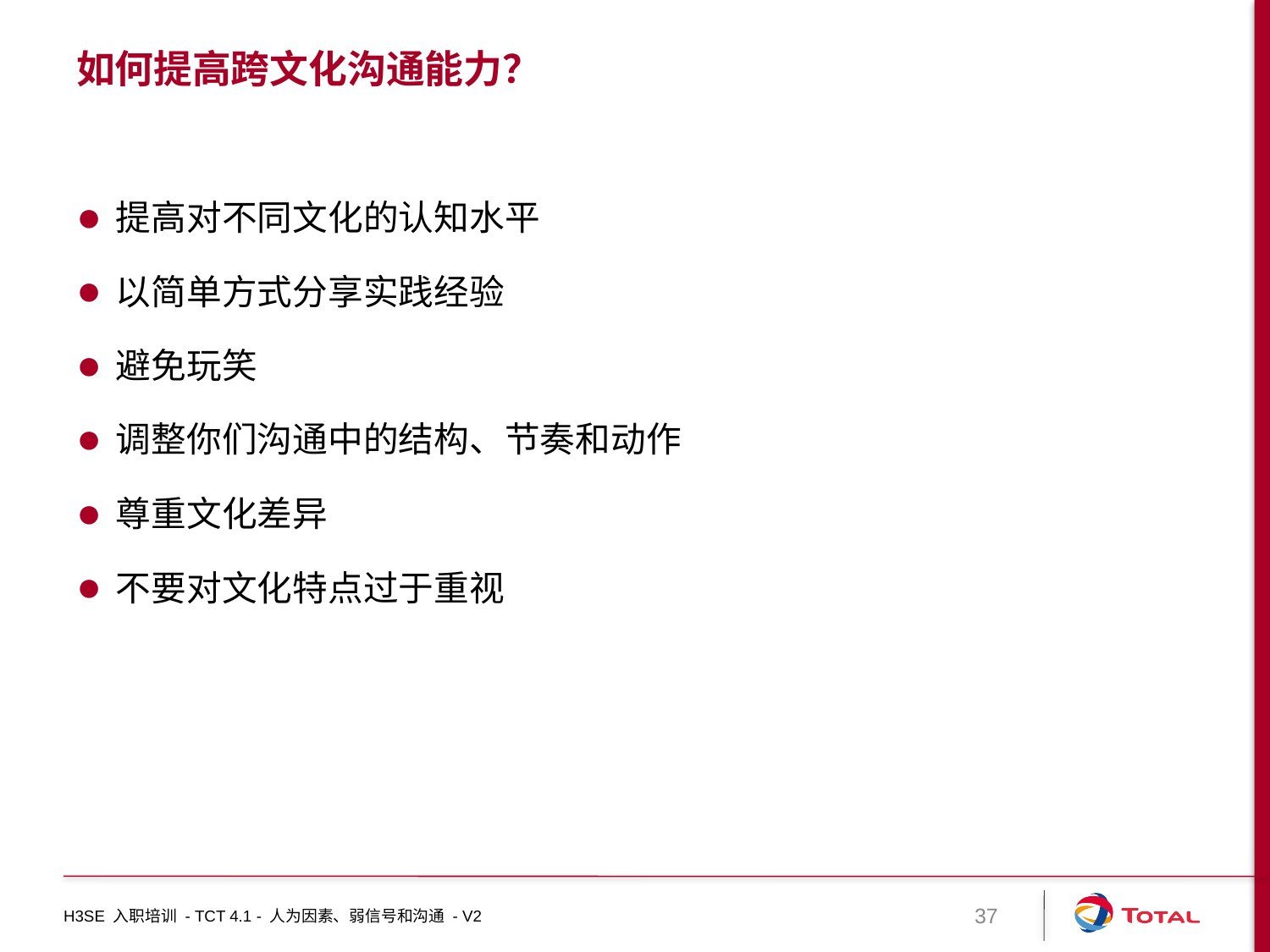

# 如何提高跨文化沟通能力？
提高对不同文化的认知水平
以简单方式分享实践经验
避免玩笑
调整你们沟通中的结构、节奏和动作
尊重文化差异
不要对文化特点过于重视
H3SE 入职培训 - TCT 4.1 - 人为因素、弱信号和沟通 - V2
37